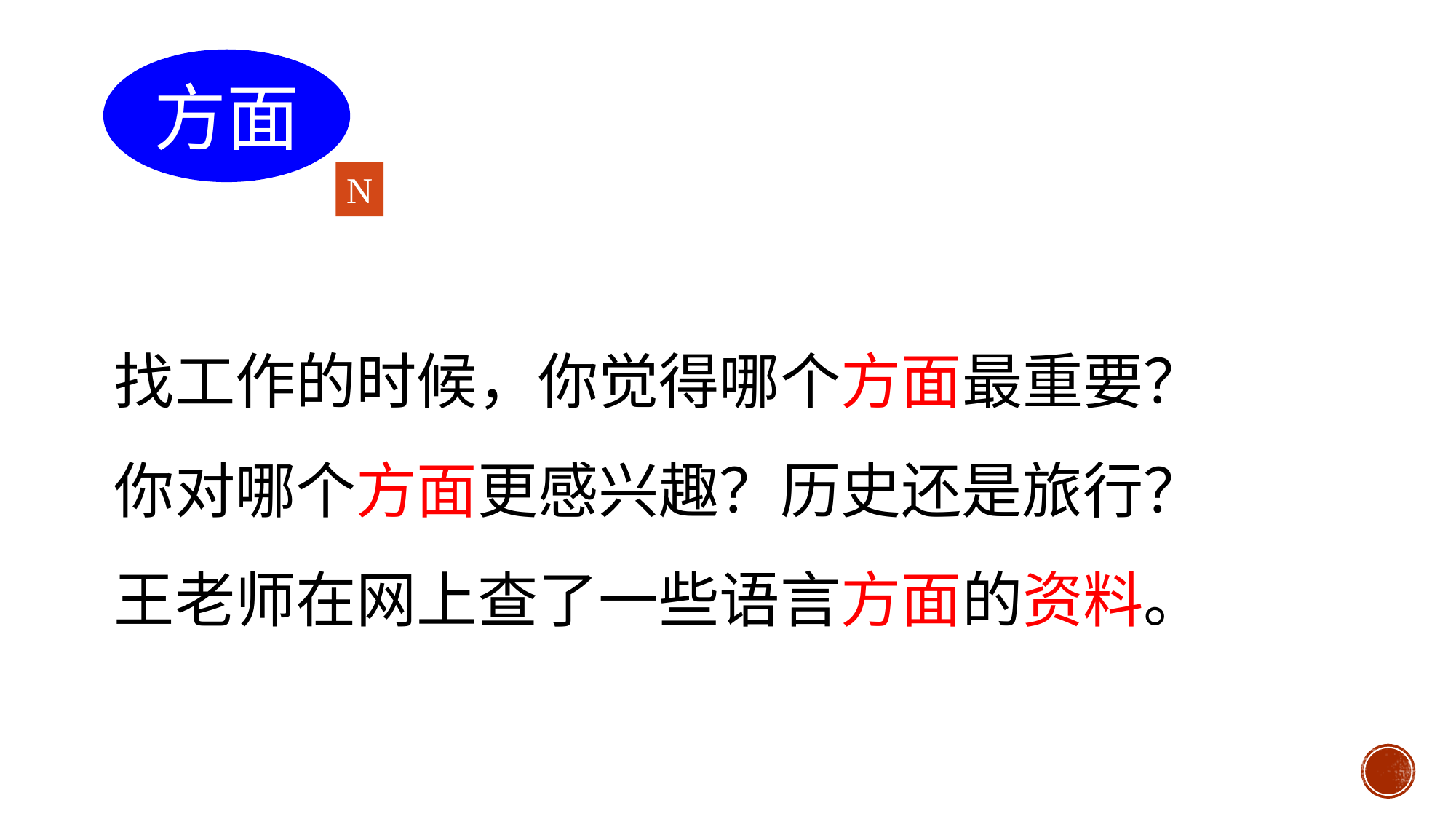

方面
N
找工作的时候，你觉得哪个方面最重要？
你对哪个方面更感兴趣？历史还是旅行？
王老师在网上查了一些语言方面的资料。